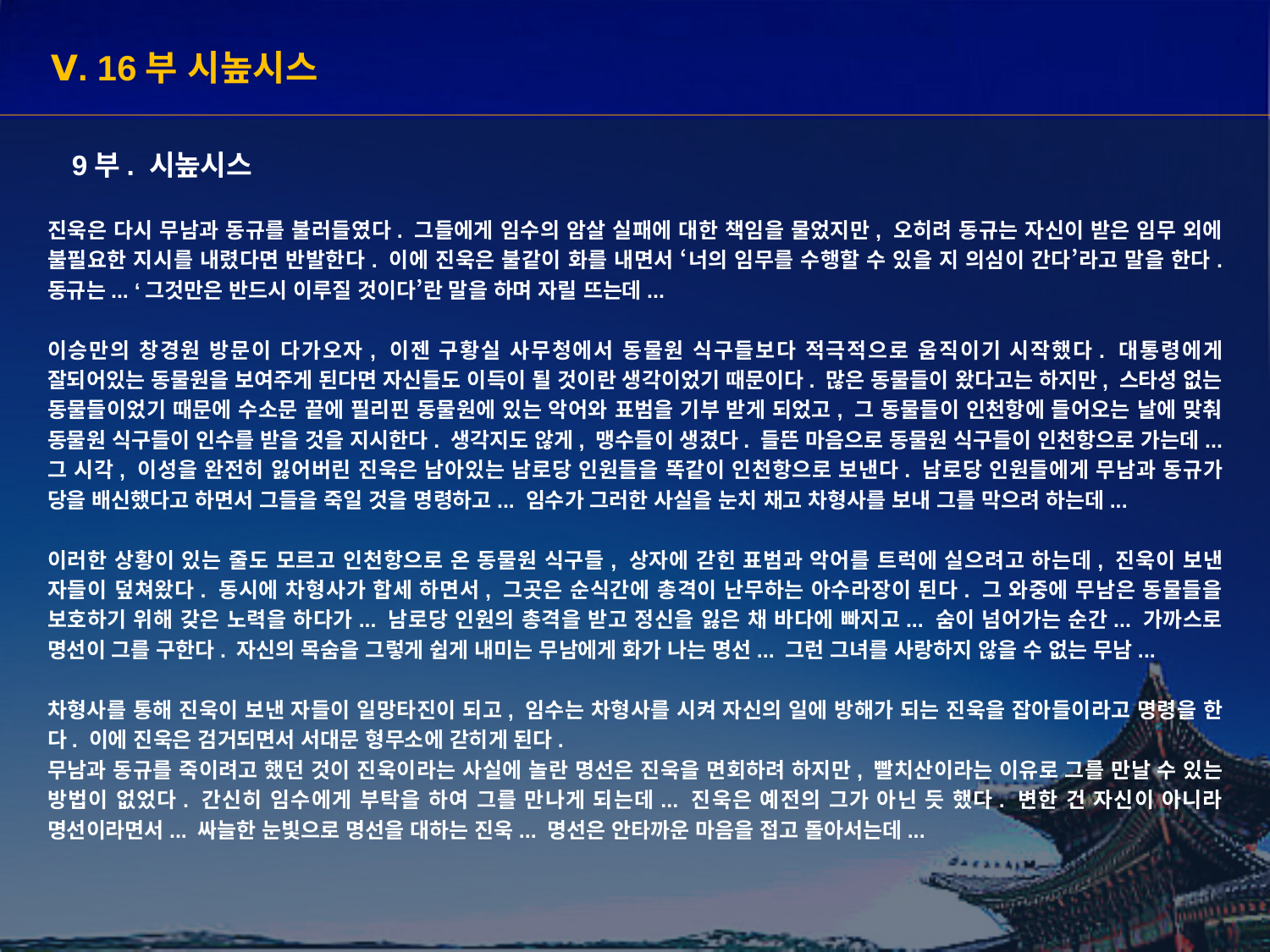

Ⅴ. 16부 시높시스

9부. 시높시스

진욱은 다시 무남과 동규를 불러들였다. 그들에게 임수의 암살 실패에 대한 책임을 물었지만, 오히려 동규는 자신이 받은 임무 외에 불필요한 지시를 내렸다면 반발한다. 이에 진욱은 불같이 화를 내면서 ‘너의 임무를 수행할 수 있을 지 의심이 간다’라고 말을 한다. 동규는... ‘그것만은 반드시 이루질 것이다’란 말을 하며 자릴 뜨는데...

이승만의 창경원 방문이 다가오자, 이젠 구황실 사무청에서 동물원 식구들보다 적극적으로 움직이기 시작했다. 대통령에게 잘되어있는 동물원을 보여주게 된다면 자신들도 이득이 될 것이란 생각이었기 때문이다. 많은 동물들이 왔다고는 하지만, 스타성 없는 동물들이었기 때문에 수소문 끝에 필리핀 동물원에 있는 악어와 표범을 기부 받게 되었고, 그 동물들이 인천항에 들어오는 날에 맞춰 동물원 식구들이 인수를 받을 것을 지시한다. 생각지도 않게, 맹수들이 생겼다. 들뜬 마음으로 동물원 식구들이 인천항으로 가는데... 그 시각, 이성을 완전히 잃어버린 진욱은 남아있는 남로당 인원들을 똑같이 인천항으로 보낸다. 남로당 인원들에게 무남과 동규가 당을 배신했다고 하면서 그들을 죽일 것을 명령하고... 임수가 그러한 사실을 눈치 채고 차형사를 보내 그를 막으려 하는데...

이러한 상황이 있는 줄도 모르고 인천항으로 온 동물원 식구들, 상자에 갇힌 표범과 악어를 트럭에 실으려고 하는데, 진욱이 보낸 자들이 덮쳐왔다. 동시에 차형사가 합세 하면서, 그곳은 순식간에 총격이 난무하는 아수라장이 된다. 그 와중에 무남은 동물들을 보호하기 위해 갖은 노력을 하다가... 남로당 인원의 총격을 받고 정신을 잃은 채 바다에 빠지고... 숨이 넘어가는 순간... 가까스로 명선이 그를 구한다. 자신의 목숨을 그렇게 쉽게 내미는 무남에게 화가 나는 명선... 그런 그녀를 사랑하지 않을 수 없는 무남...

차형사를 통해 진욱이 보낸 자들이 일망타진이 되고, 임수는 차형사를 시켜 자신의 일에 방해가 되는 진욱을 잡아들이라고 명령을 한다. 이에 진욱은 검거되면서 서대문 형무소에 갇히게 된다.
무남과 동규를 죽이려고 했던 것이 진욱이라는 사실에 놀란 명선은 진욱을 면회하려 하지만, 빨치산이라는 이유로 그를 만날 수 있는 방법이 없었다. 간신히 임수에게 부탁을 하여 그를 만나게 되는데... 진욱은 예전의 그가 아닌 듯 했다. 변한 건 자신이 아니라 명선이라면서... 싸늘한 눈빛으로 명선을 대하는 진욱... 명선은 안타까운 마음을 접고 돌아서는데...